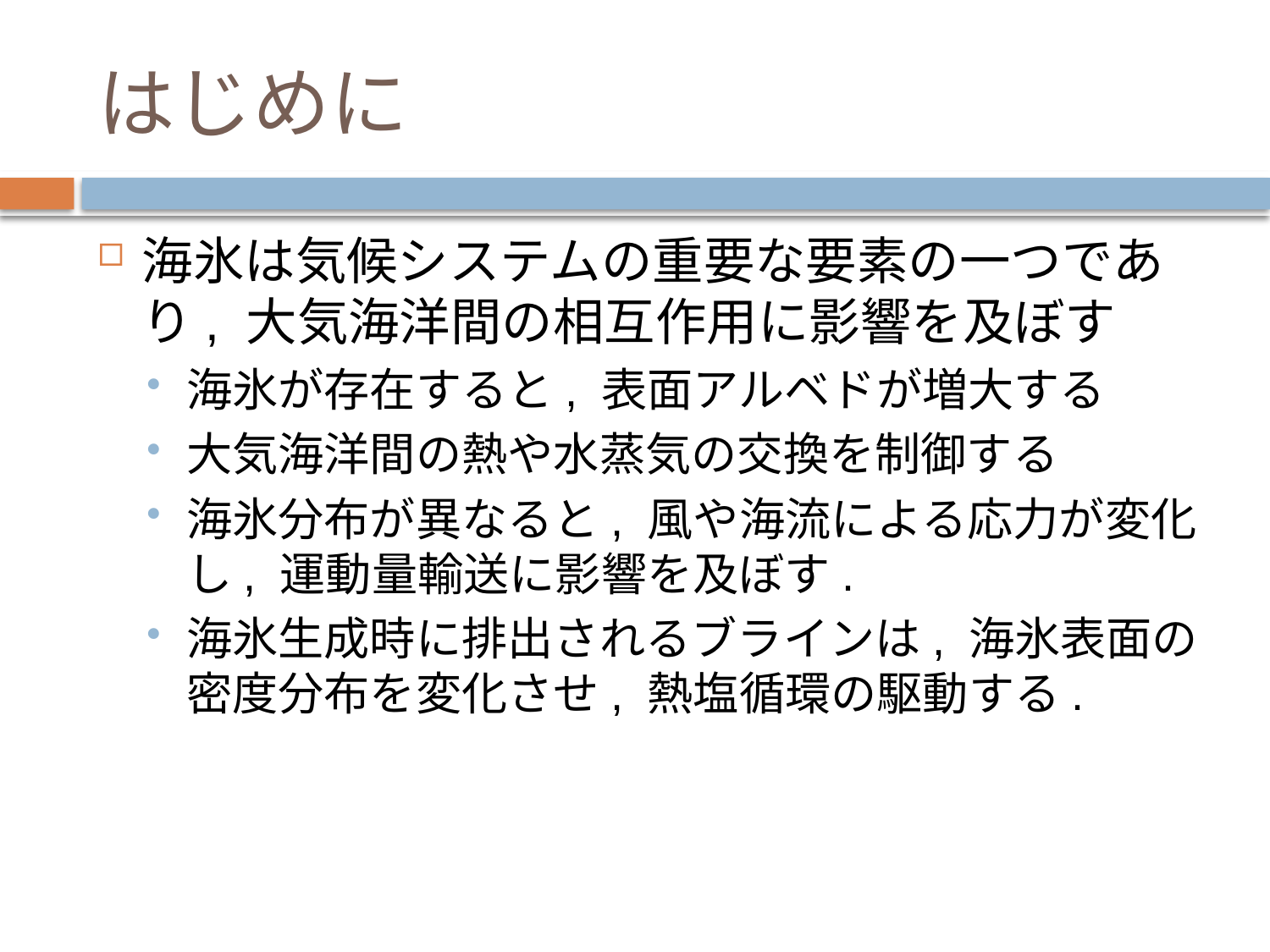

# はじめに
海氷は気候システムの重要な要素の一つであり, 大気海洋間の相互作用に影響を及ぼす
海氷が存在すると, 表面アルベドが増大する
大気海洋間の熱や水蒸気の交換を制御する
海氷分布が異なると, 風や海流による応力が変化し, 運動量輸送に影響を及ぼす.
海氷生成時に排出されるブラインは, 海氷表面の密度分布を変化させ, 熱塩循環の駆動する.